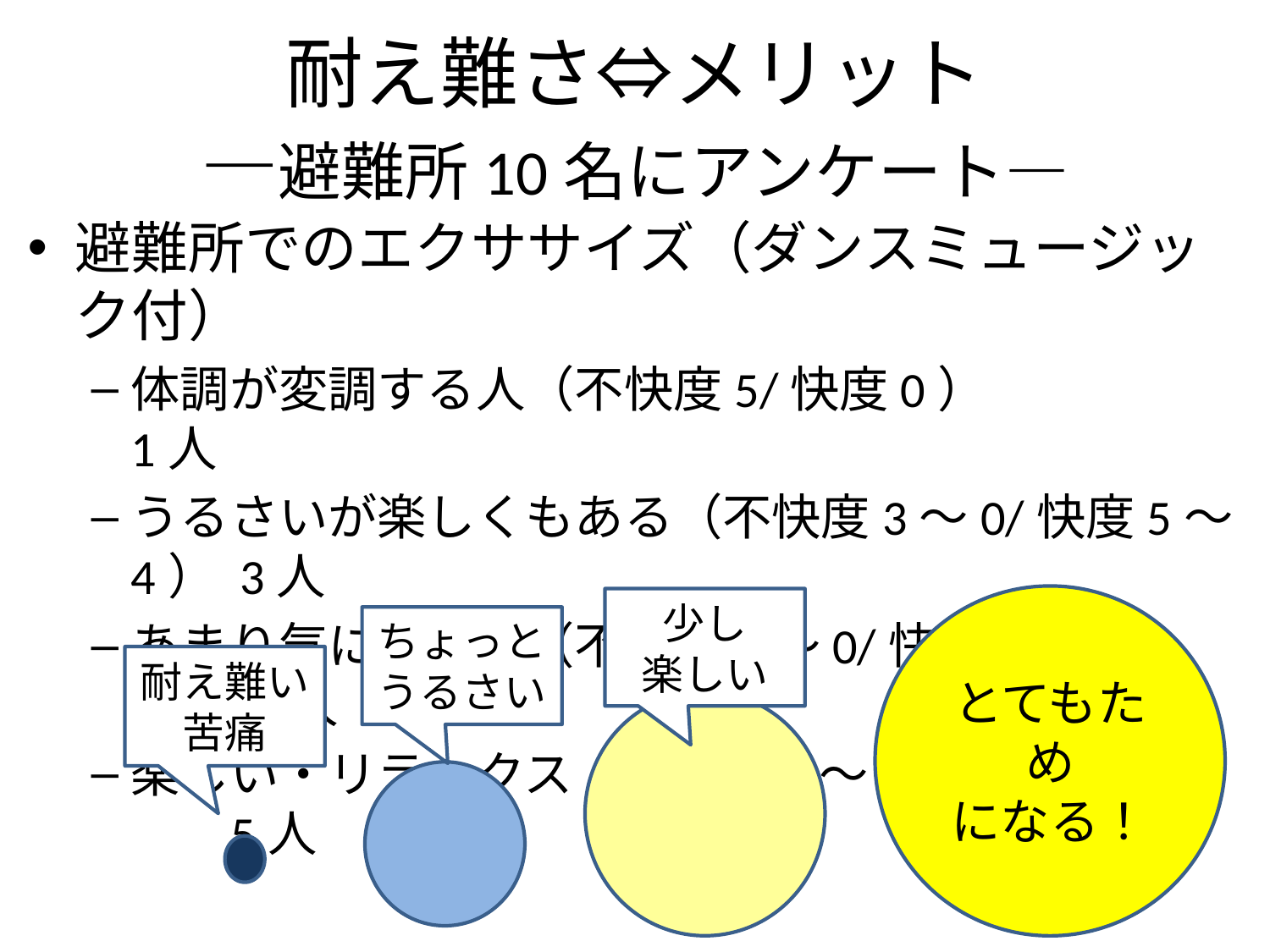

# 耐え難さ⇔メリット ―避難所10名にアンケート―
避難所でのエクササイズ（ダンスミュージック付）
体調が変調する人（不快度5/快度0）                    1人
うるさいが楽しくもある（不快度3～0/快度5～4） 3人
あまり気にしない（不快度2～0/快度2～0）　　　 1人
楽しい・リラックス（不快度2～0/快度3～5）          5人

とてもため
になる！
少し
楽しい
ちょっと
うるさい
耐え難い苦痛